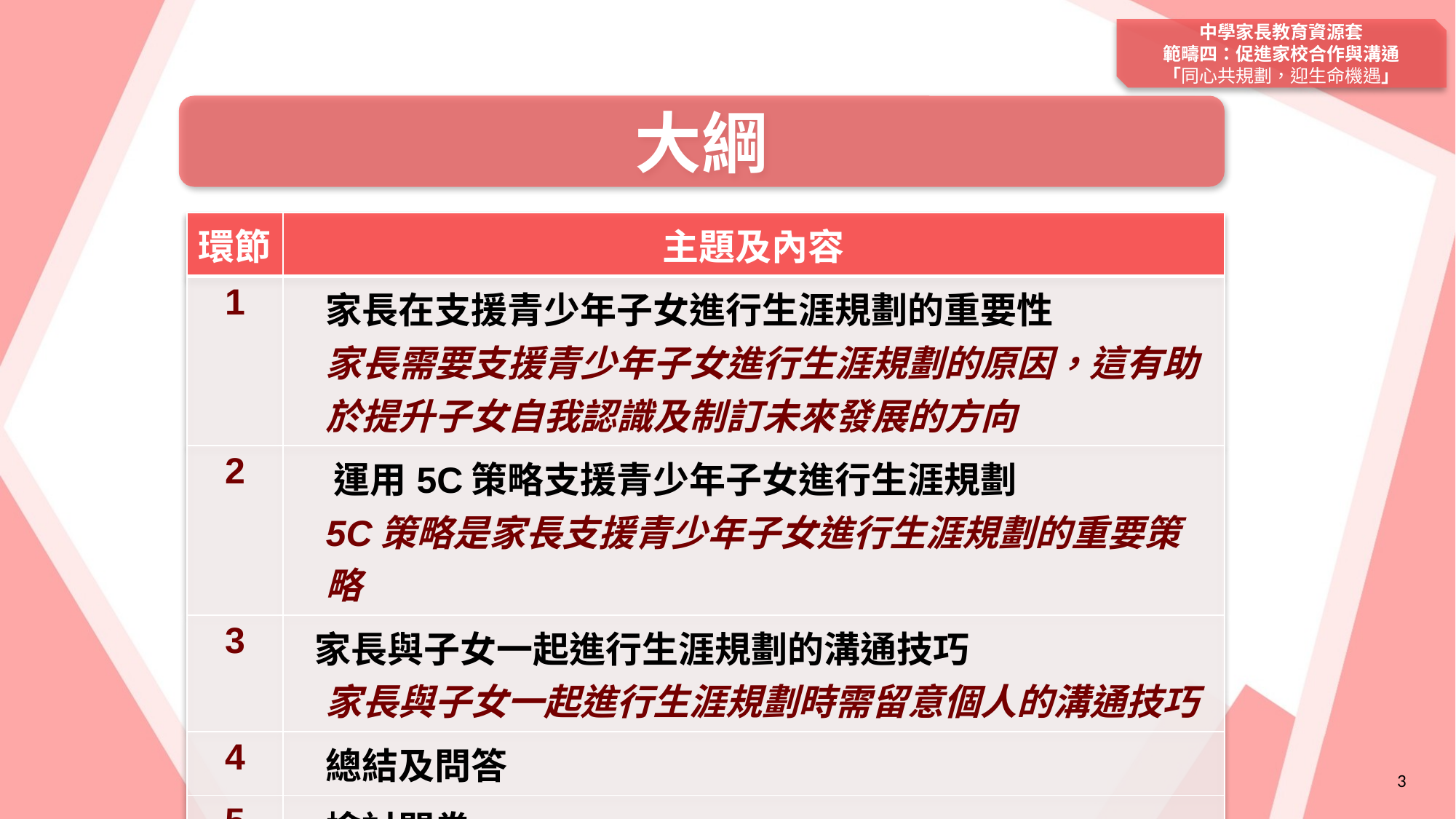

中學家長教育資源套
範疇四：促進家校合作與溝通
「同心共規劃，迎生命機遇」
大綱
| 環節 | 主題及內容 |
| --- | --- |
| 1 | 家長在支援青少年子女進行生涯規劃的重要性 家長需要支援青少年子女進行生涯規劃的原因，這有助於提升子女自我認識及制訂未來發展的方向 |
| 2 | 運用5C策略支援青少年子女進行生涯規劃 5C策略是家長支援青少年子女進行生涯規劃的重要策略 |
| 3 | 家長與子女一起進行生涯規劃的溝通技巧 家長與子女一起進行生涯規劃時需留意個人的溝通技巧 |
| 4 | 總結及問答 |
| 5 | 檢討問卷 |
3